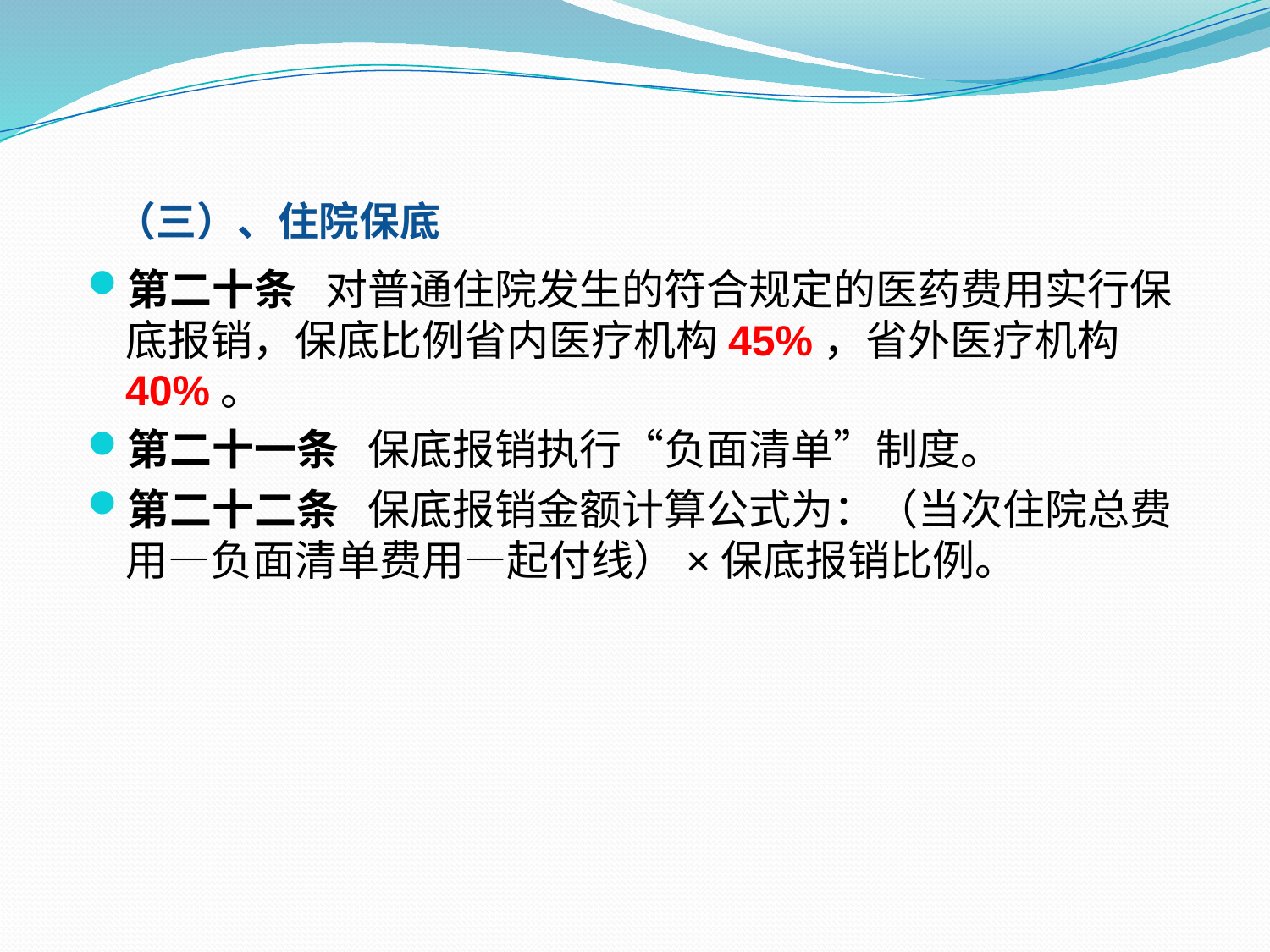

#
  （三）、住院保底

第二十条   对普通住院发生的符合规定的医药费用实行保底报销，保底比例省内医疗机构45%，省外医疗机构40%。
第二十一条   保底报销执行“负面清单”制度。
第二十二条   保底报销金额计算公式为：（当次住院总费用—负面清单费用—起付线）×保底报销比例。